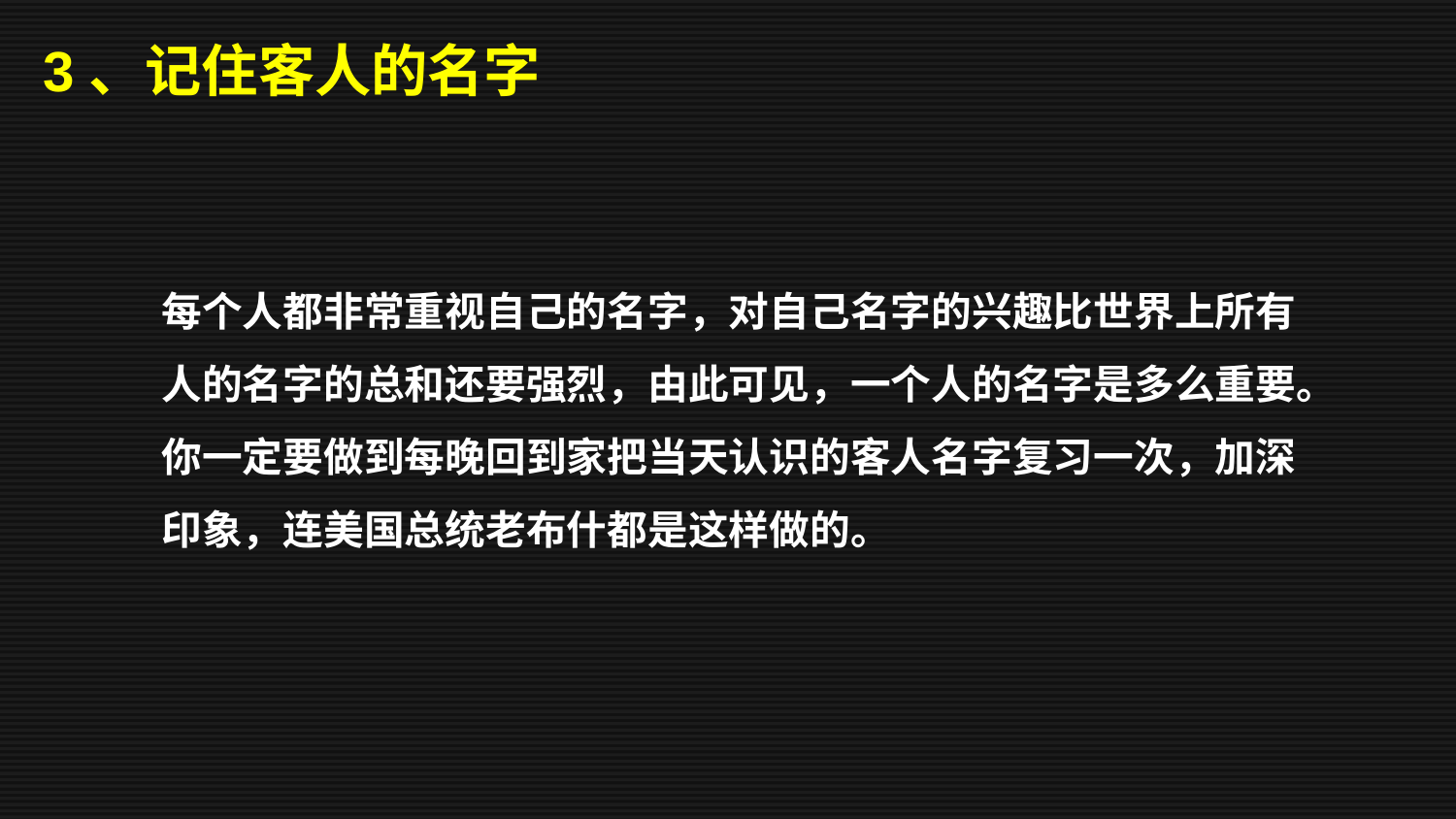

3、记住客人的名字
每个人都非常重视自己的名字，对自己名字的兴趣比世界上所有人的名字的总和还要强烈，由此可见，一个人的名字是多么重要。你一定要做到每晚回到家把当天认识的客人名字复习一次，加深印象，连美国总统老布什都是这样做的。